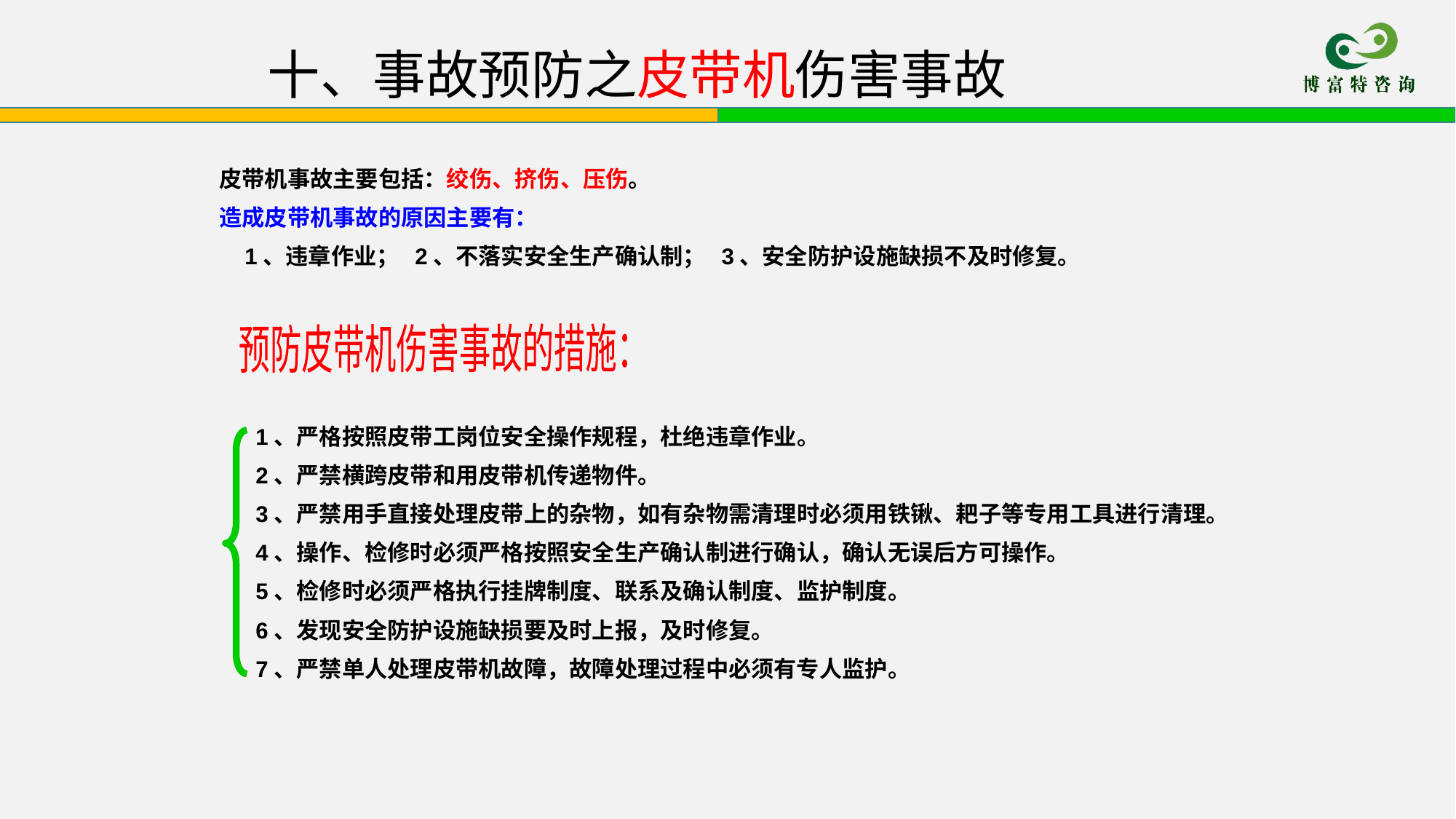

# 十、事故预防之皮带机伤害事故
皮带机事故主要包括：绞伤、挤伤、压伤。
造成皮带机事故的原因主要有：
    1、违章作业；  2、不落实安全生产确认制；  3、安全防护设施缺损不及时修复。
预防皮带机伤害事故的措施：
1、严格按照皮带工岗位安全操作规程，杜绝违章作业。
2、严禁横跨皮带和用皮带机传递物件。
3、严禁用手直接处理皮带上的杂物，如有杂物需清理时必须用铁锹、耙子等专用工具进行清理。
4、操作、检修时必须严格按照安全生产确认制进行确认，确认无误后方可操作。
5、检修时必须严格执行挂牌制度、联系及确认制度、监护制度。
6、发现安全防护设施缺损要及时上报，及时修复。
7、严禁单人处理皮带机故障，故障处理过程中必须有专人监护。

45